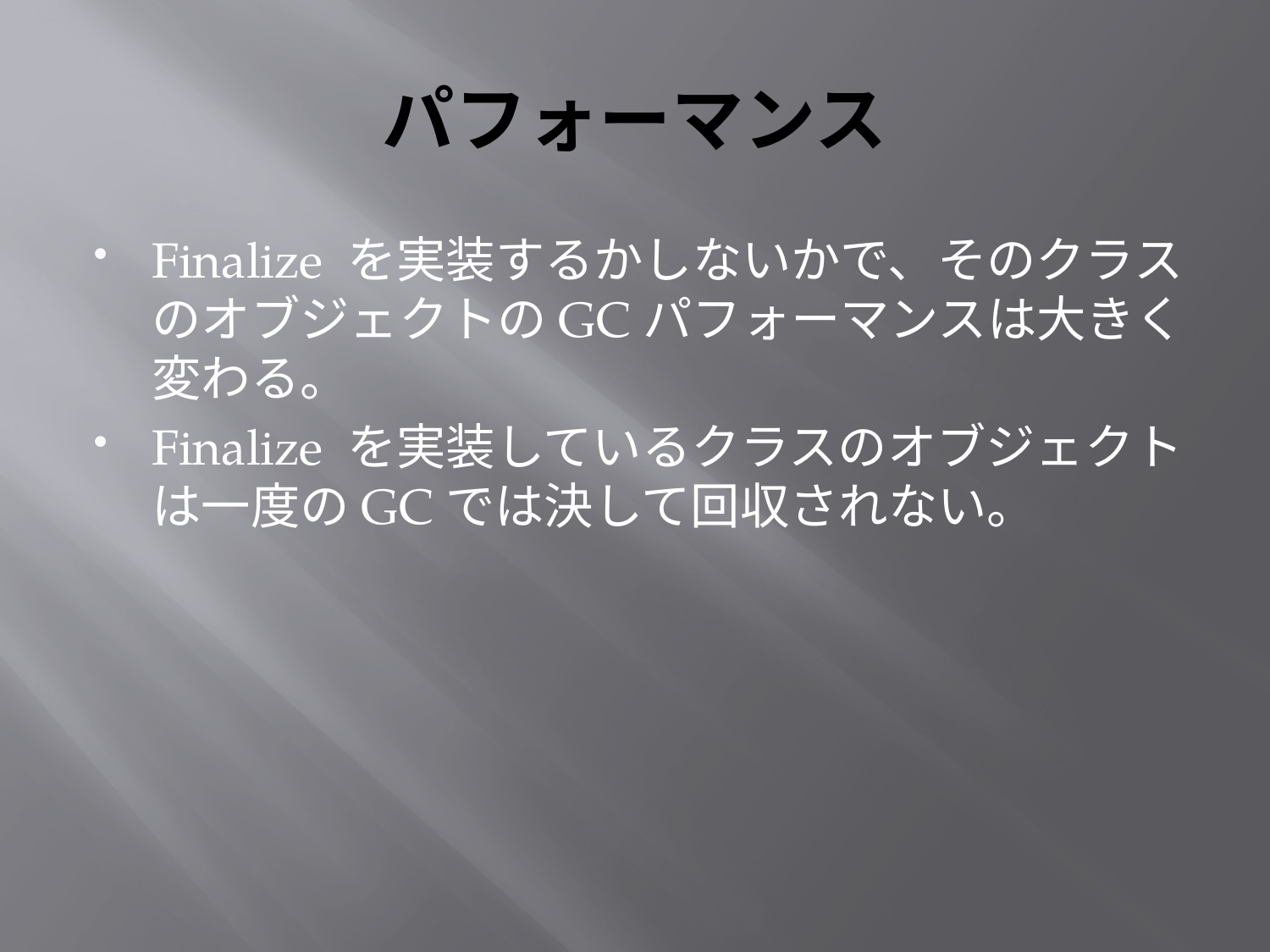

# パフォーマンス
Finalize を実装するかしないかで、そのクラスのオブジェクトのGCパフォーマンスは大きく変わる。
Finalize を実装しているクラスのオブジェクトは一度のGCでは決して回収されない。